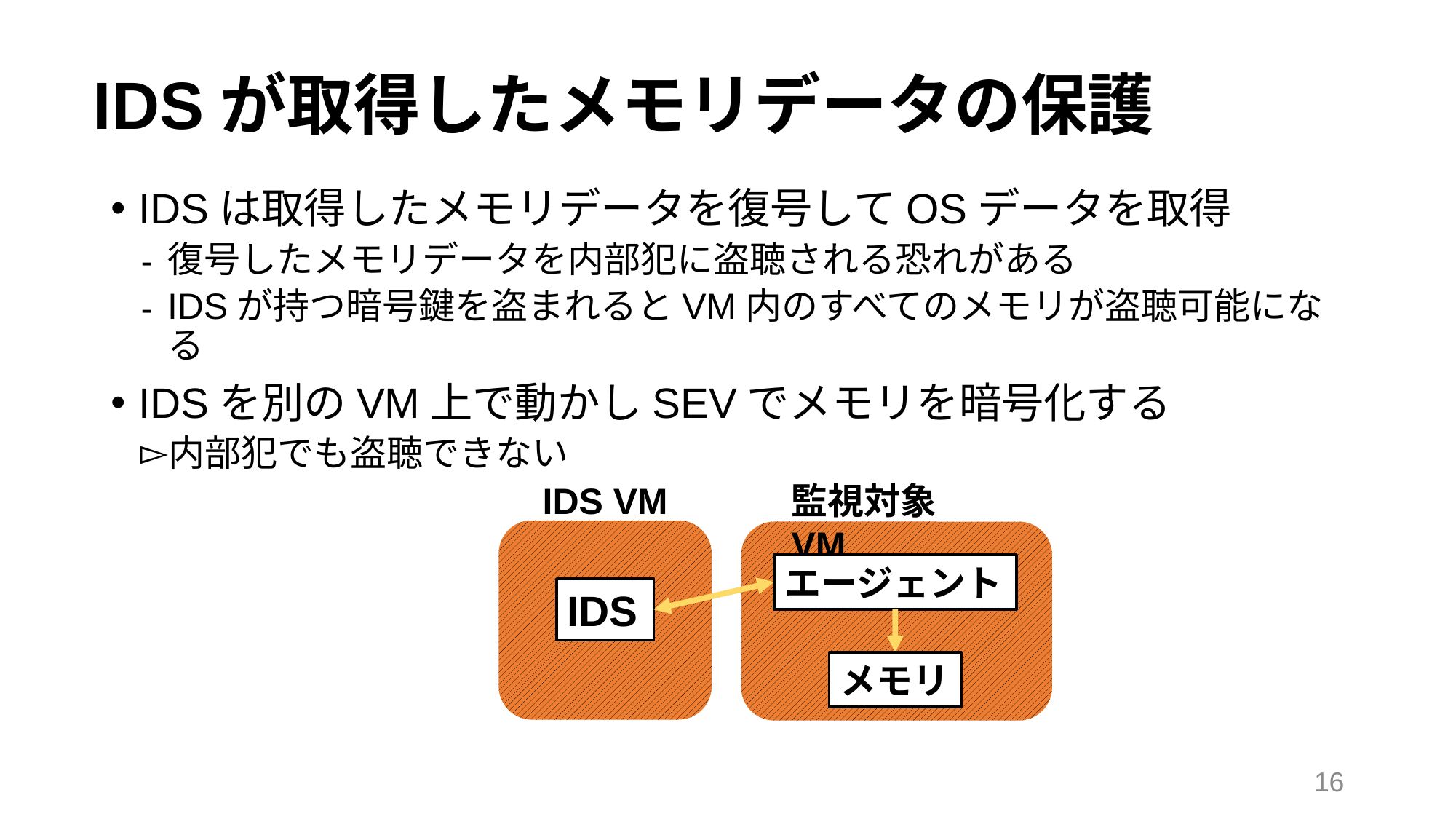

# IDSが取得したメモリデータの保護
IDSは取得したメモリデータを復号してOSデータを取得
復号したメモリデータを内部犯に盗聴される恐れがある
IDSが持つ暗号鍵を盗まれるとVM内のすべてのメモリが盗聴可能になる
IDSを別のVM上で動かしSEVでメモリを暗号化する
内部犯でも盗聴できない
IDS VM
監視対象VM

エージェント
IDS
メモリ
16